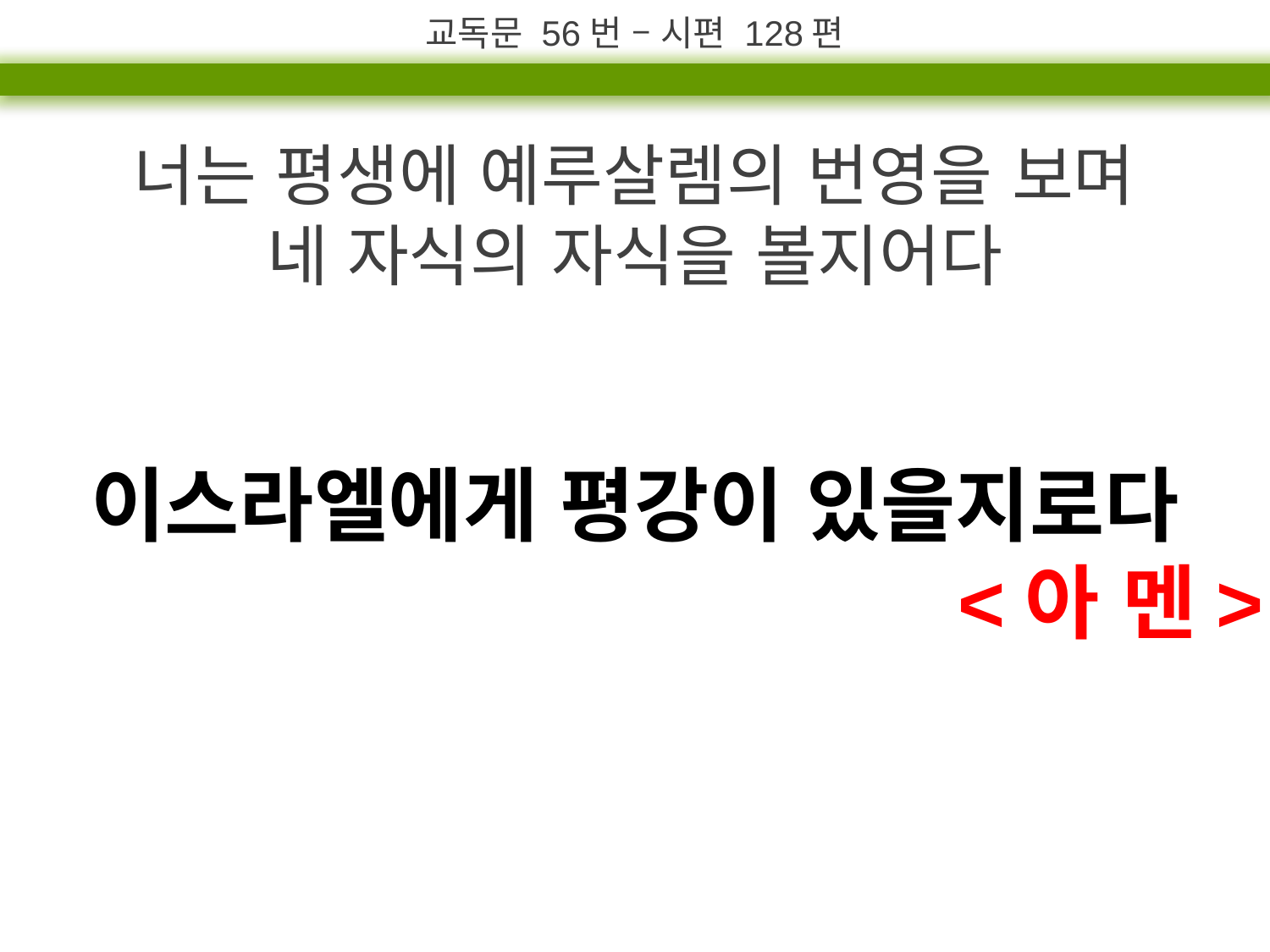

교독문 56번 – 시편 128편

너는 평생에 예루살렘의 번영을 보며
네 자식의 자식을 볼지어다
이스라엘에게 평강이 있을지로다
<아 멘>